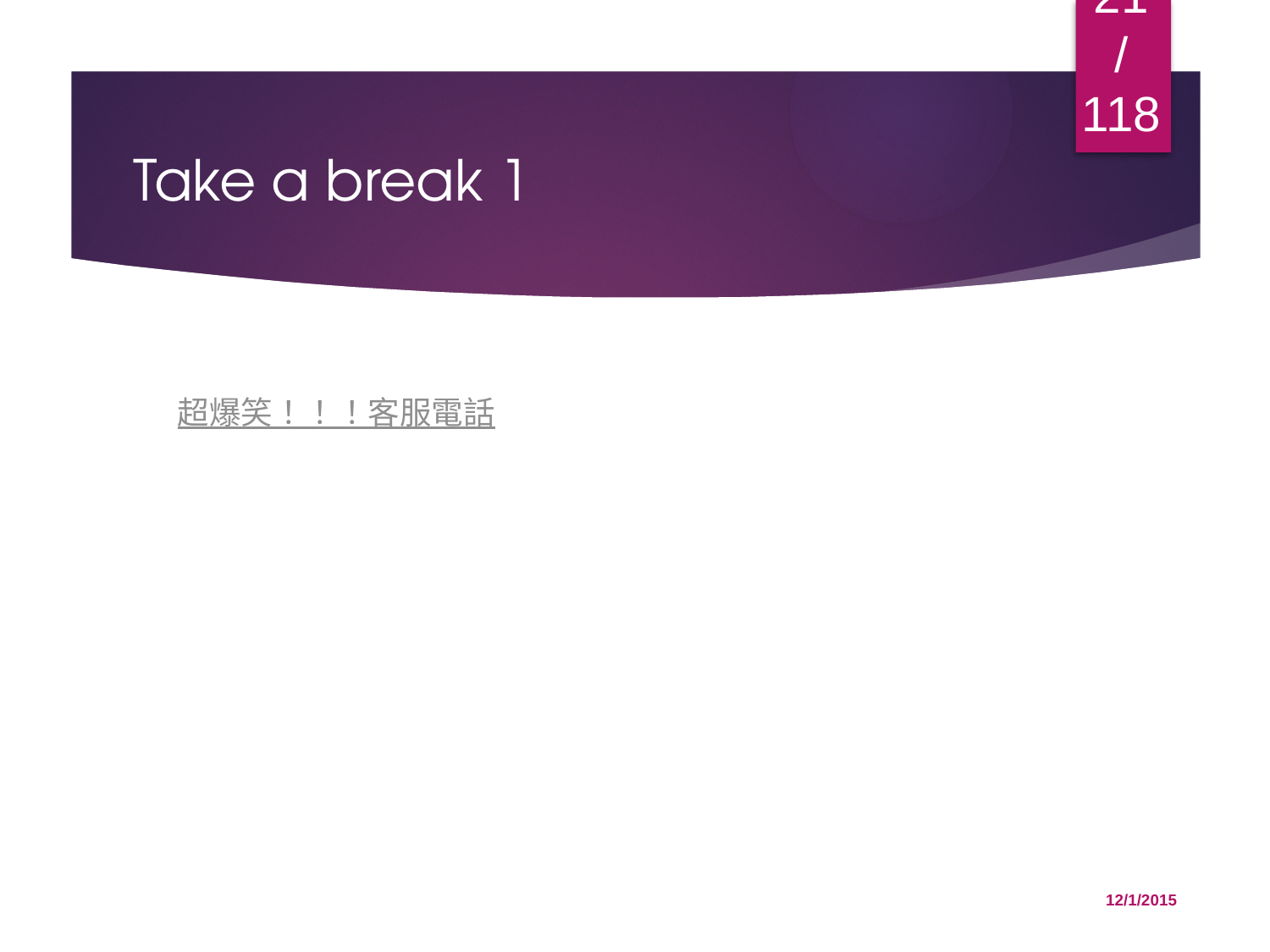

21/118
# Take a break 1
超爆笑！！！客服電話
12/1/2015